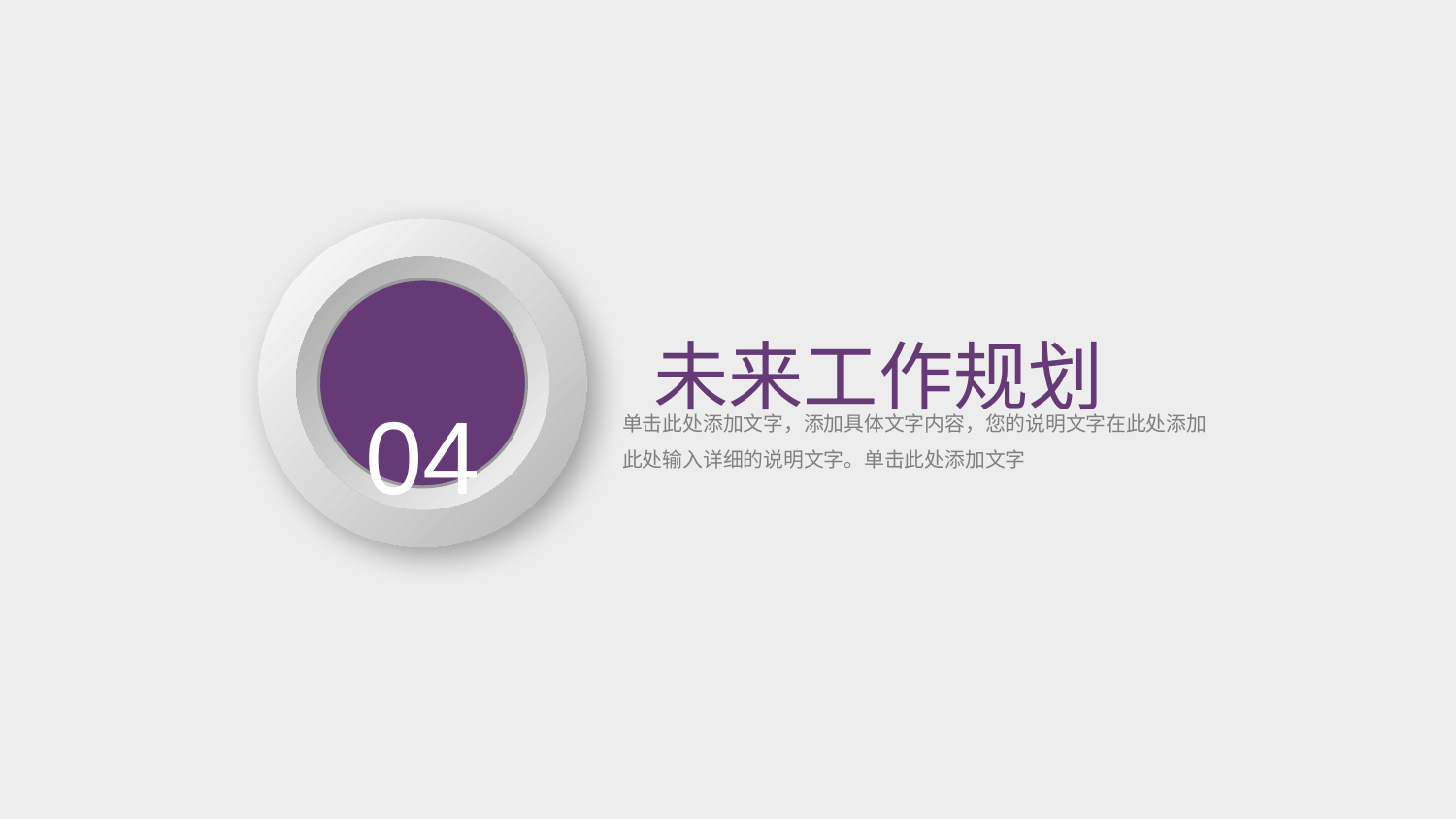

未来工作规划
04
单击此处添加文字，添加具体文字内容，您的说明文字在此处添加
此处输入详细的说明文字。单击此处添加文字